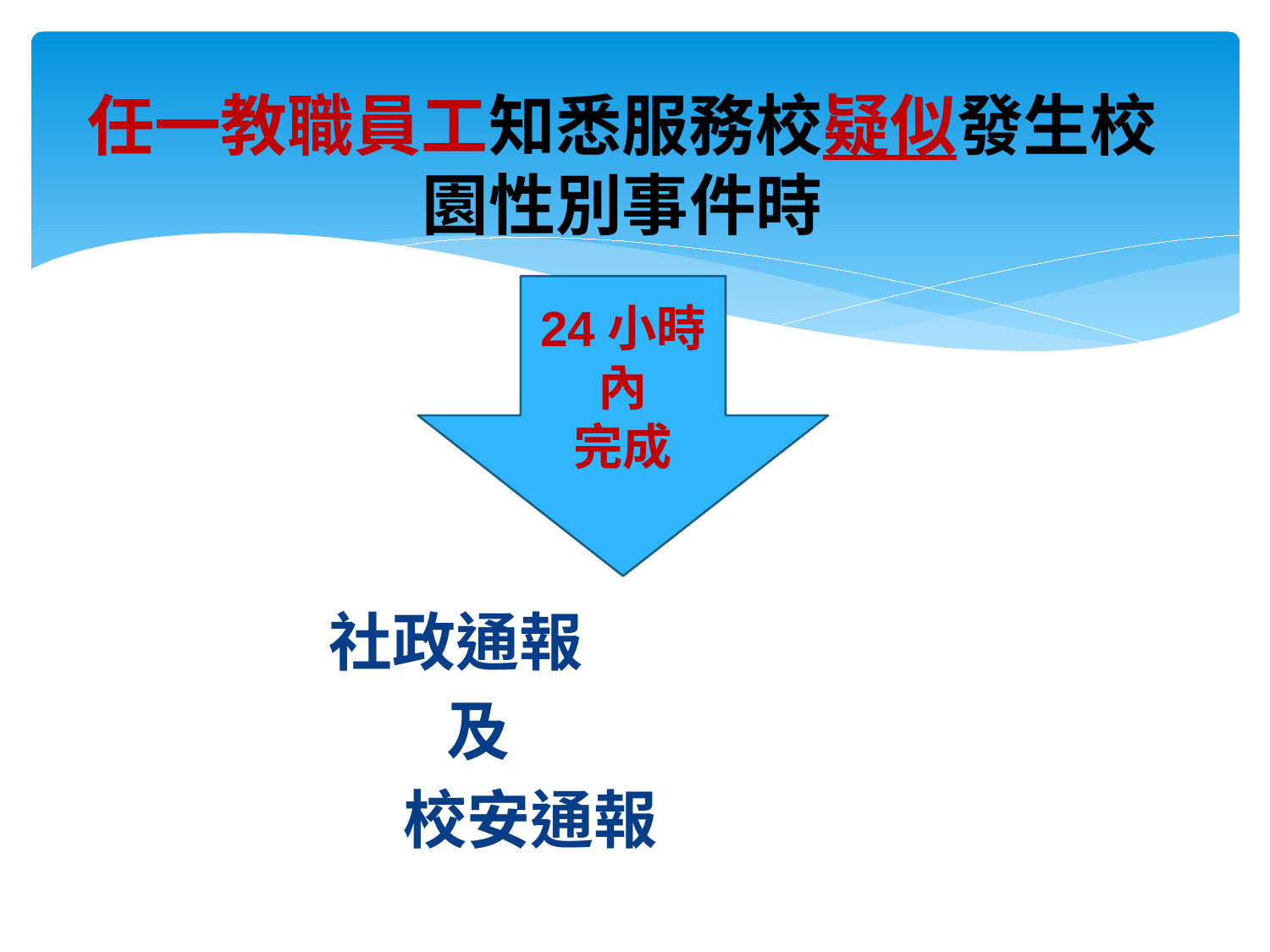

# 任一教職員工知悉服務校疑似發生校園性別事件時
24小時
內
完成
           社政通報
                   及
                校安通報